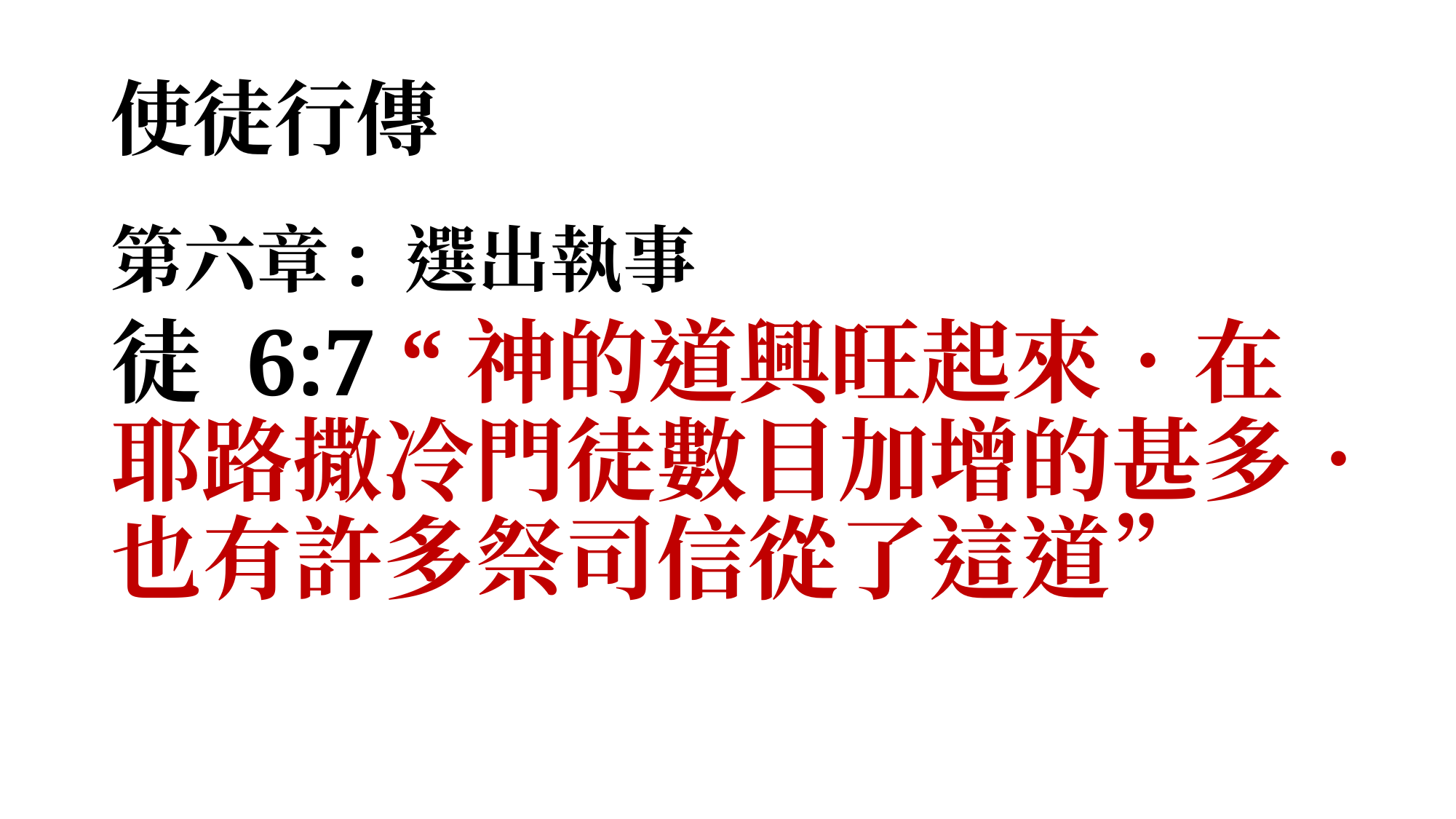

# 使徒行傳
第六章: 選出執事
徒 6:7 “神的道興旺起來．在耶路撒冷門徒數目加增的甚多．也有許多祭司信從了這道”